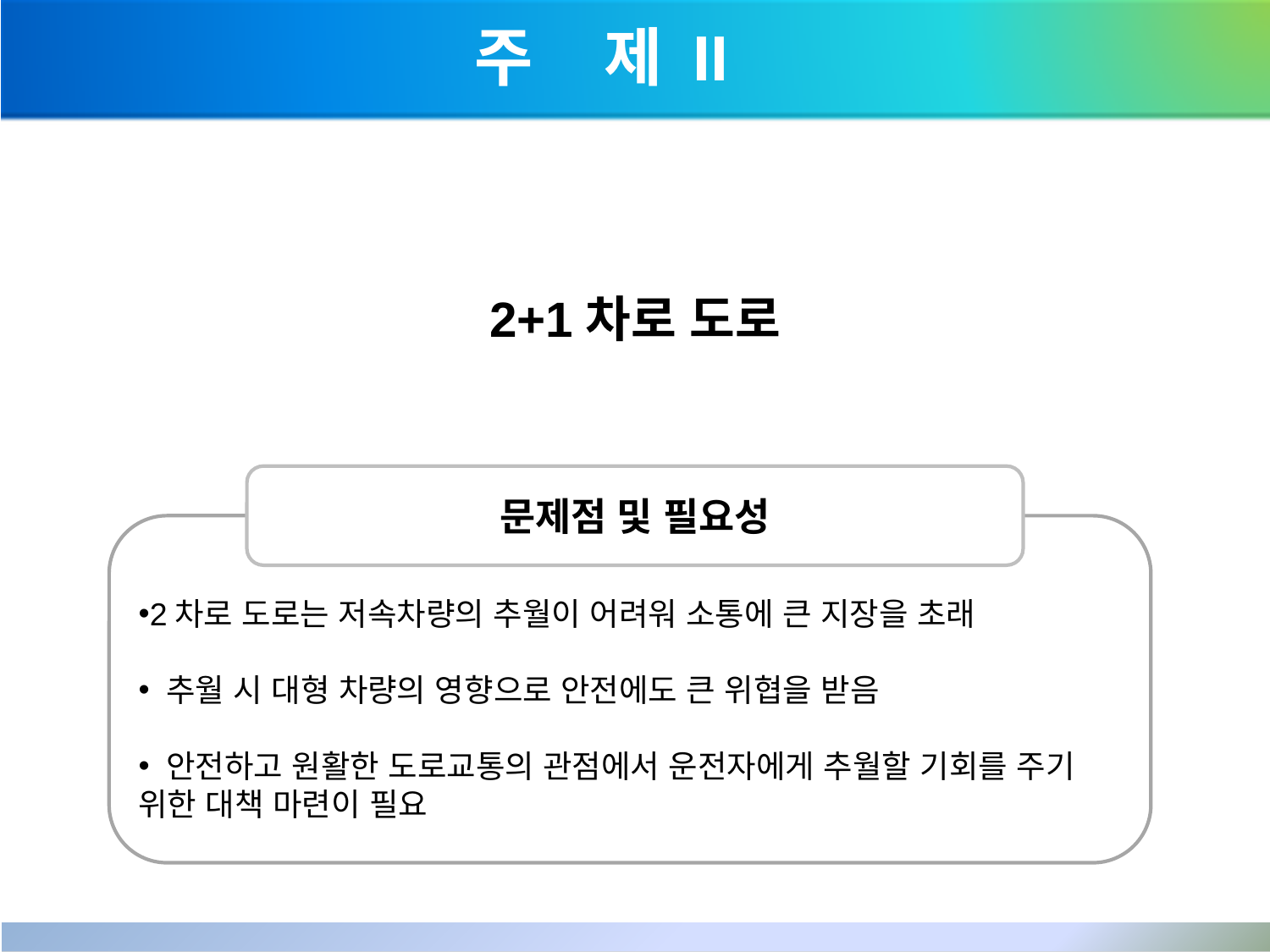

주    제 II
2+1차로 도로
문제점 및 필요성

2차로 도로는 저속차량의 추월이 어려워 소통에 큰 지장을 초래

 추월 시 대형 차량의 영향으로 안전에도 큰 위협을 받음

 안전하고 원활한 도로교통의 관점에서 운전자에게 추월할 기회를 주기 위한 대책 마련이 필요